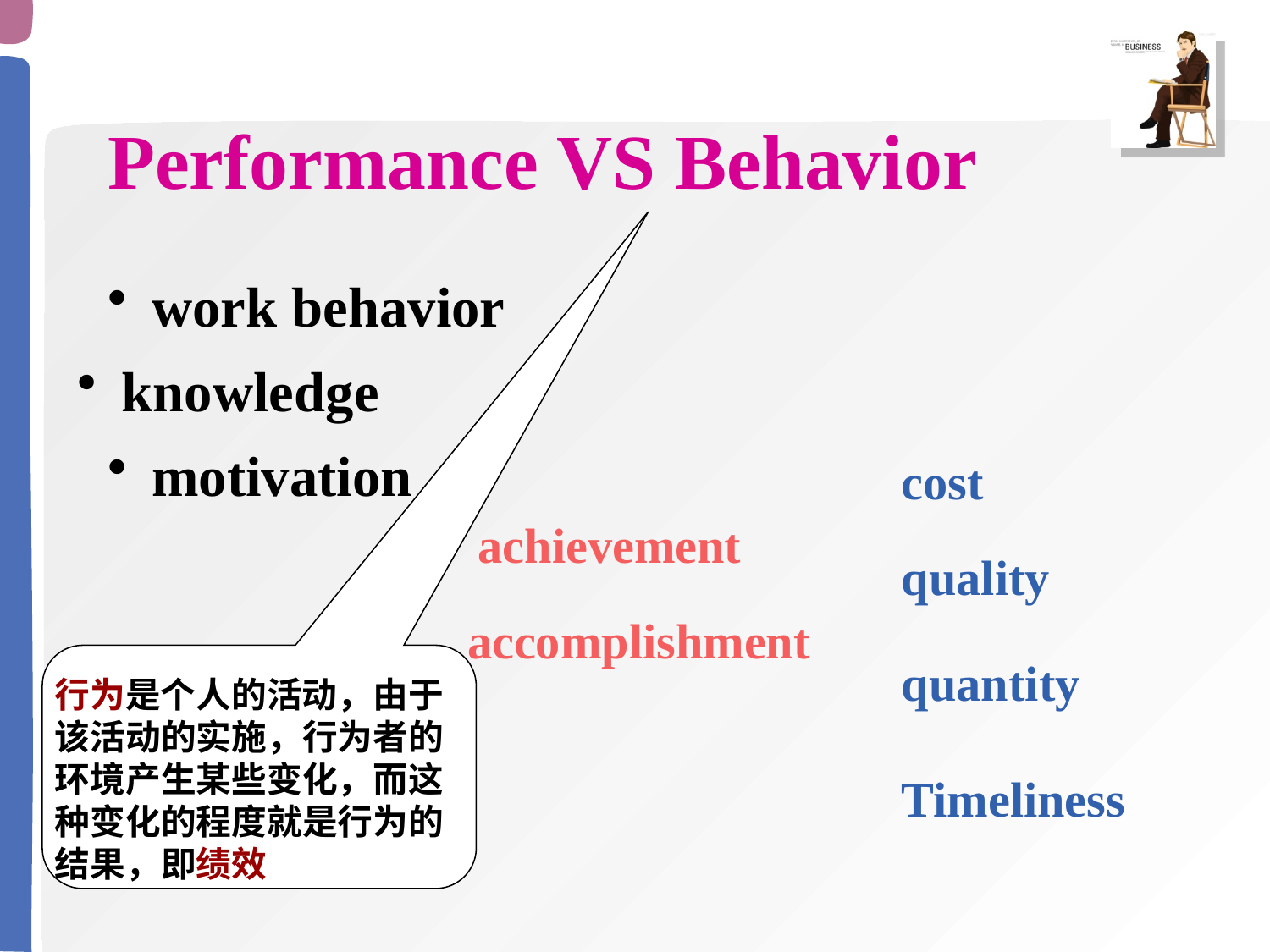

Performance VS Behavior
 work behavior
 knowledge
 motivation
cost
achievement
quality
accomplishment

quantity
行为是个人的活动，由于该活动的实施，行为者的环境产生某些变化，而这种变化的程度就是行为的结果，即绩效
Timeliness